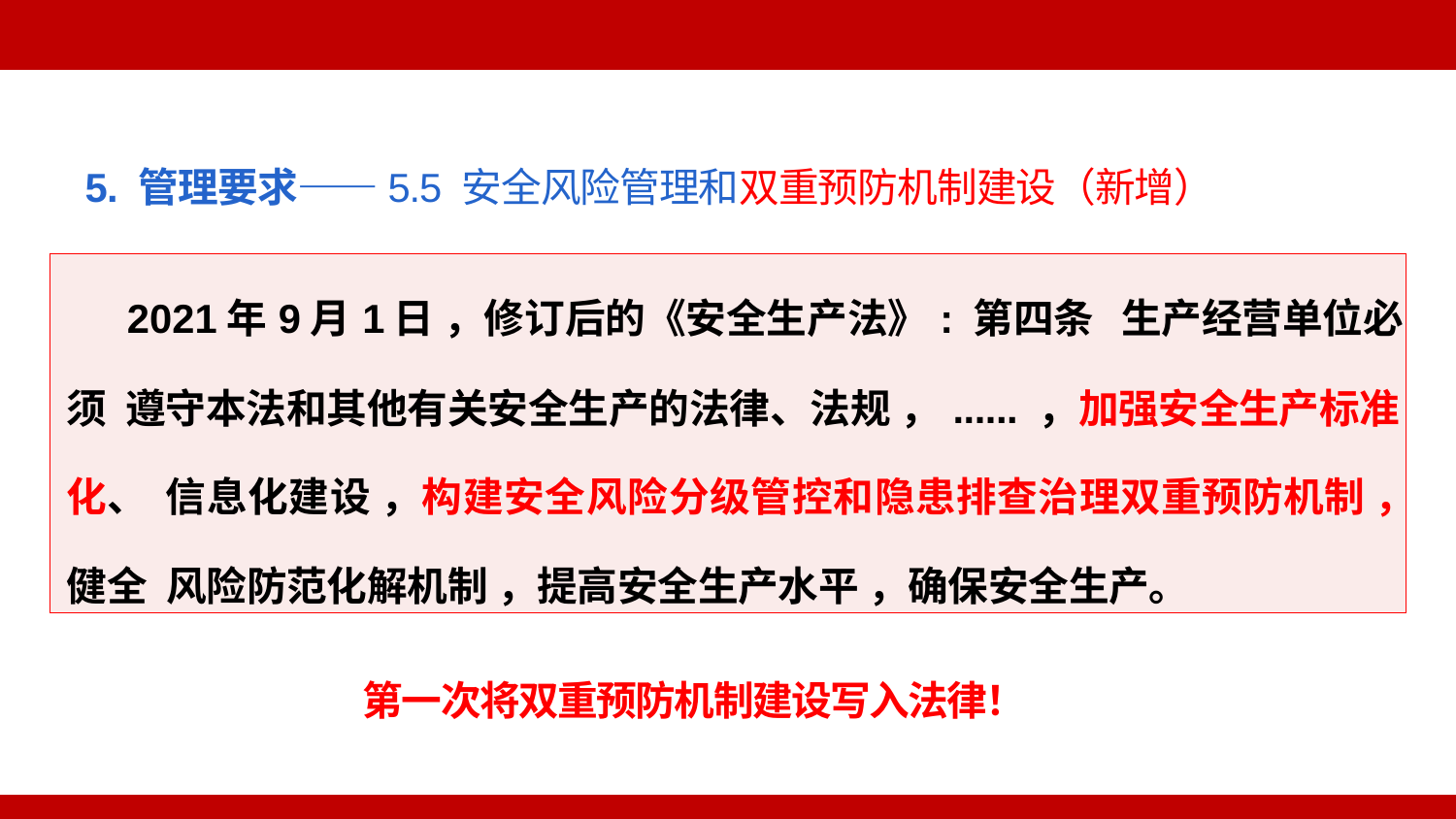

5. 管理要求——5.5 安全风险管理和双重预防机制建设（新增）
| 2021年9月1日 ，修订后的《安全生产法》: 第四条 生产经营单位必须 遵守本法和其他有关安全生产的法律、法规 ，...... ，加强安全生产标准化、 信息化建设 ，构建安全风险分级管控和隐患排查治理双重预防机制 ，健全 风险防范化解机制 ，提高安全生产水平 ，确保安全生产。 |
| --- |

第一次将双重预防机制建设写入法律！